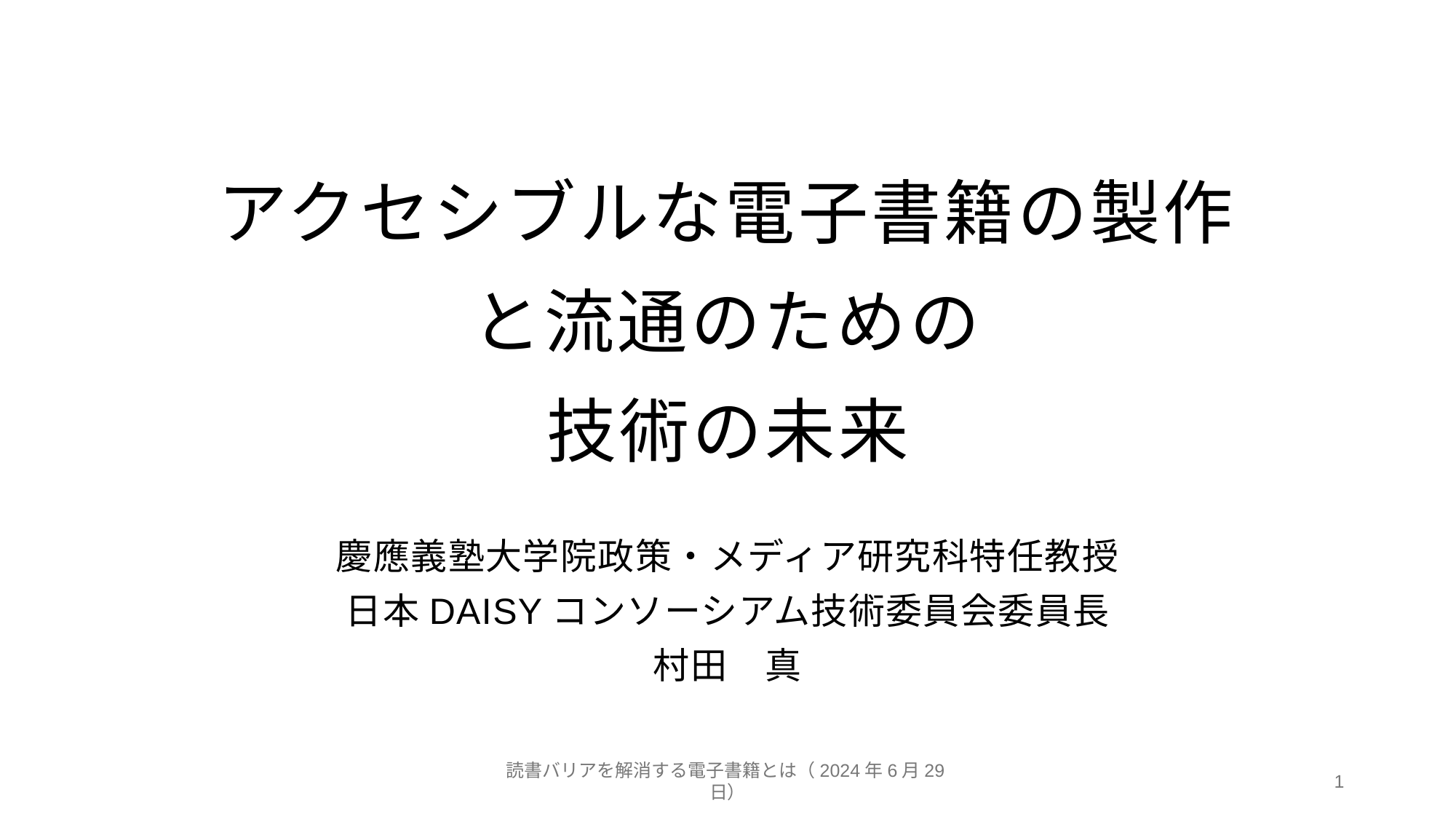

# アクセシブルな電子書籍の製作と流通のための 技術の未来
慶應義塾大学院政策・メディア研究科特任教授
日本DAISYコンソーシアム技術委員会委員長
村田　真
読書バリアを解消する電子書籍とは（2024年6月29日）
1